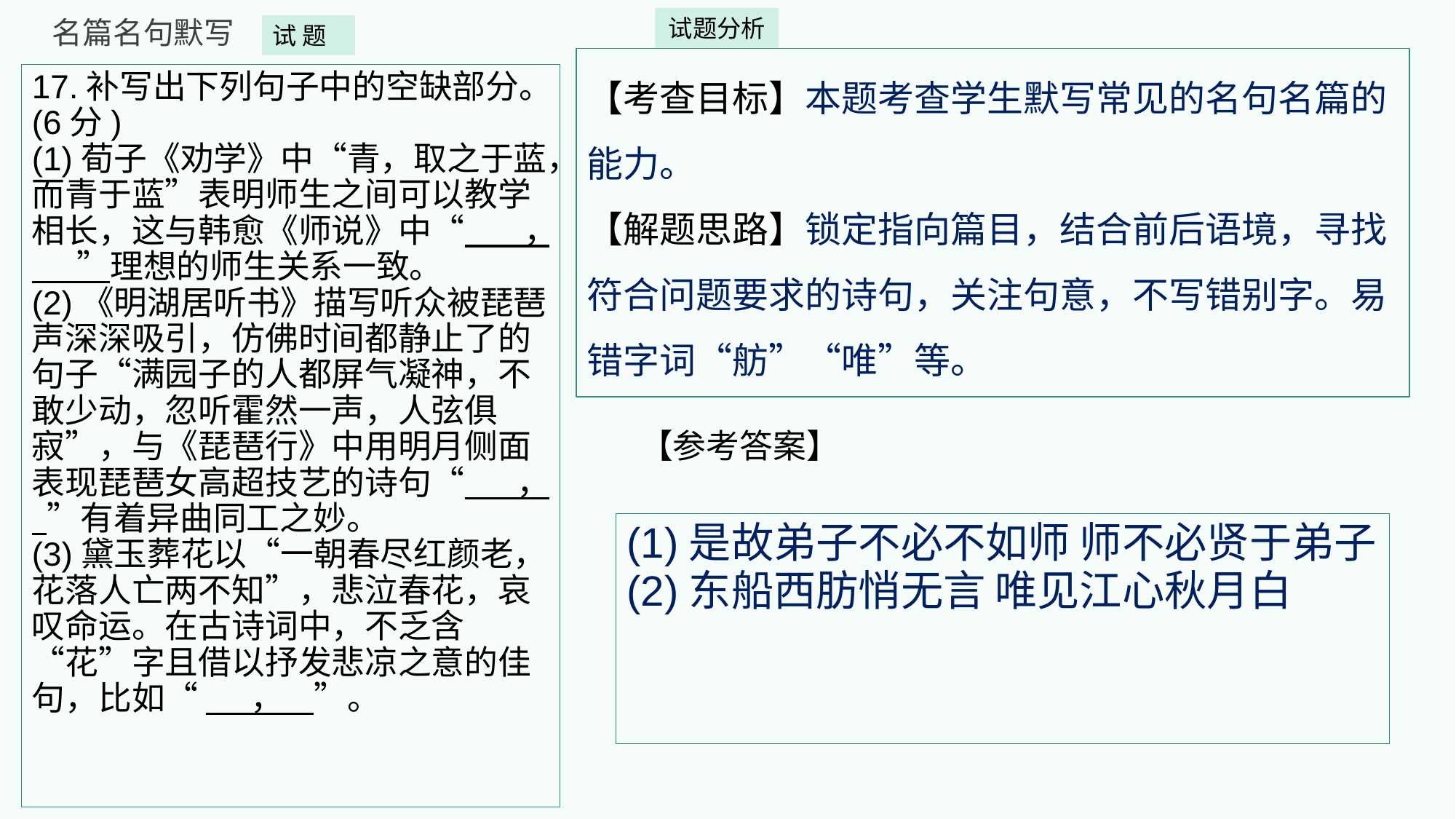

名篇名句默写
试题分析
试 题
【考查目标】本题考查学生默写常见的名句名篇的能力。
【解题思路】锁定指向篇目，结合前后语境，寻找符合问题要求的诗句，关注句意，不写错别字。易错字词“舫”“唯”等。

17.补写出下列句子中的空缺部分。(6分)
(1)荀子《劝学》中“青，取之于蓝，而青于蓝”表明师生之间可以教学相长，这与韩愈《师说》中“        ，      ”理想的师生关系一致。
(2)《明湖居听书》描写听众被琵琶声深深吸引，仿佛时间都静止了的句子“满园子的人都屏气凝神，不敢少动，忽听霍然一声，人弦俱寂”，与《琵琶行》中用明月侧面表现琵琶女高超技艺的诗句“       ，  ”有着异曲同工之妙。
(3)黛玉葬花以“一朝春尽红颜老，花落人亡两不知”，悲泣春花，哀叹命运。在古诗词中，不乏含“花”字且借以抒发悲凉之意的佳句，比如“       ，    ”。
【参考答案】
(1)是故弟子不必不如师 师不必贤于弟子
(2)东船西肪悄无言 唯见江心秋月白